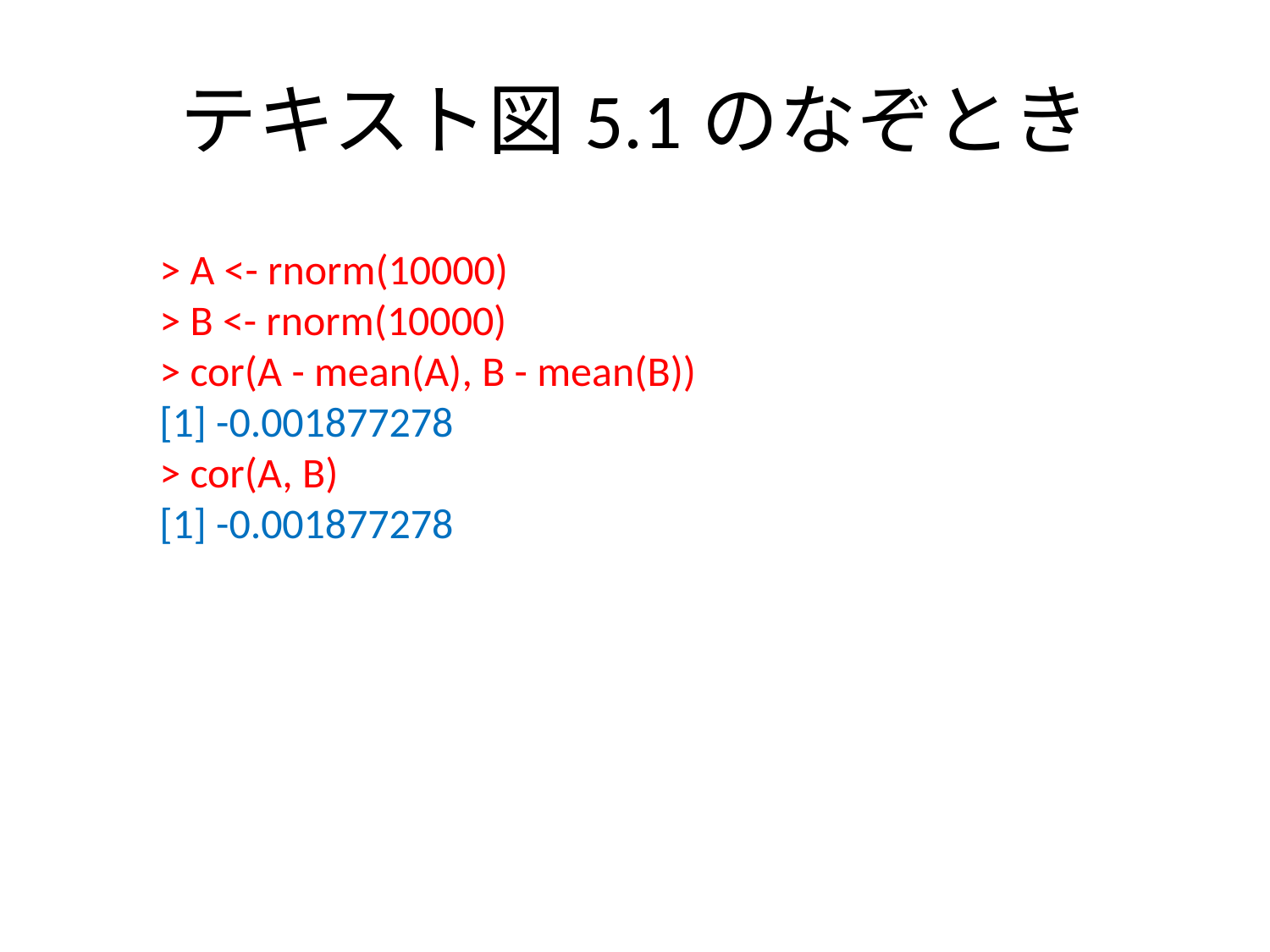

# テキスト図5.1のなぞとき
> A <- rnorm(10000)
> B <- rnorm(10000)
> cor(A - mean(A), B - mean(B))
[1] -0.001877278
> cor(A, B)
[1] -0.001877278